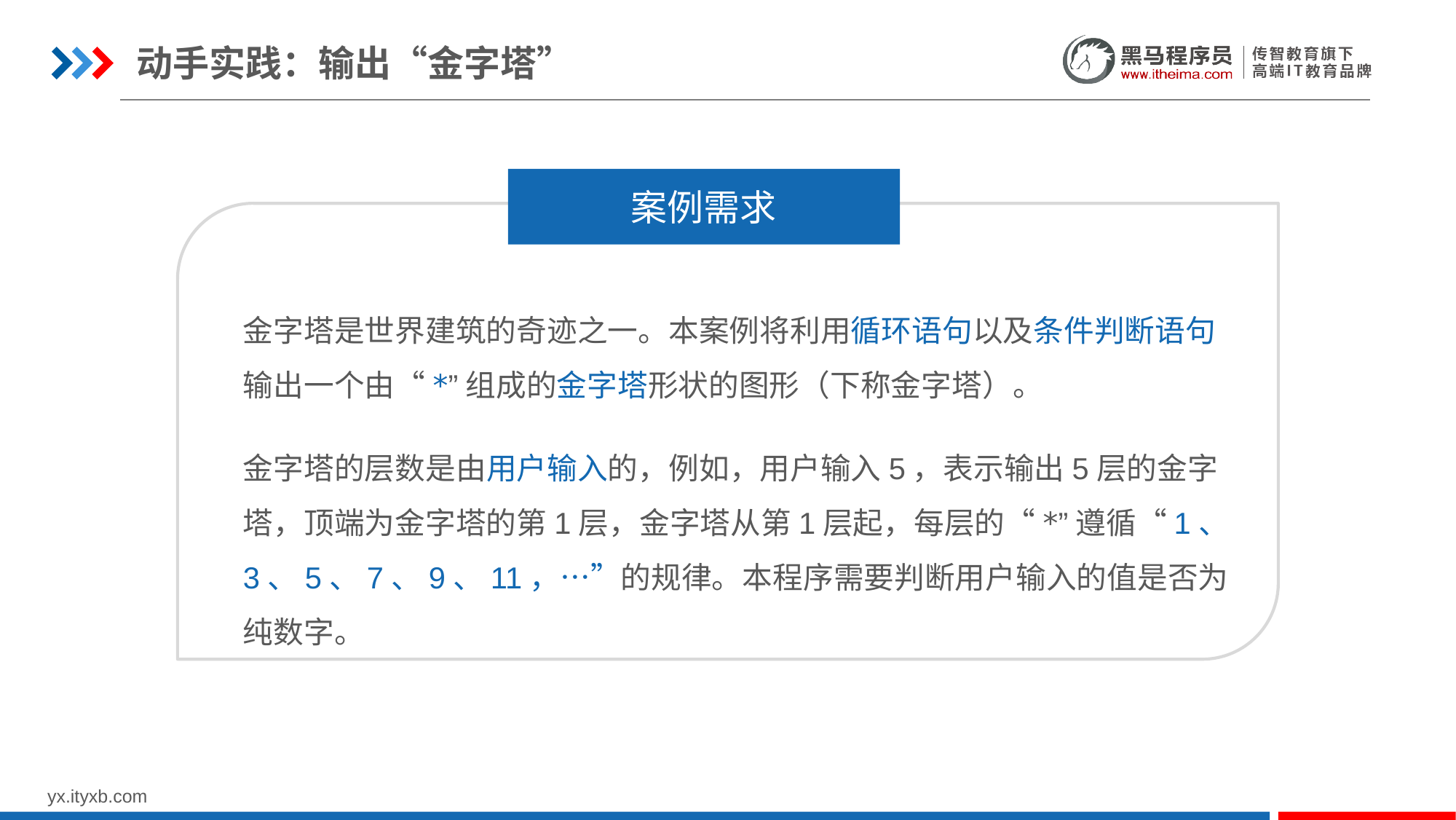

动手实践：输出“金字塔”
案例需求

金字塔是世界建筑的奇迹之一。本案例将利用循环语句以及条件判断语句输出一个由“*”组成的金字塔形状的图形（下称金字塔）。

金字塔的层数是由用户输入的，例如，用户输入5，表示输出5层的金字塔，顶端为金字塔的第1层，金字塔从第1层起，每层的“*”遵循“1、3、5、7、9、11，…”的规律。本程序需要判断用户输入的值是否为纯数字。